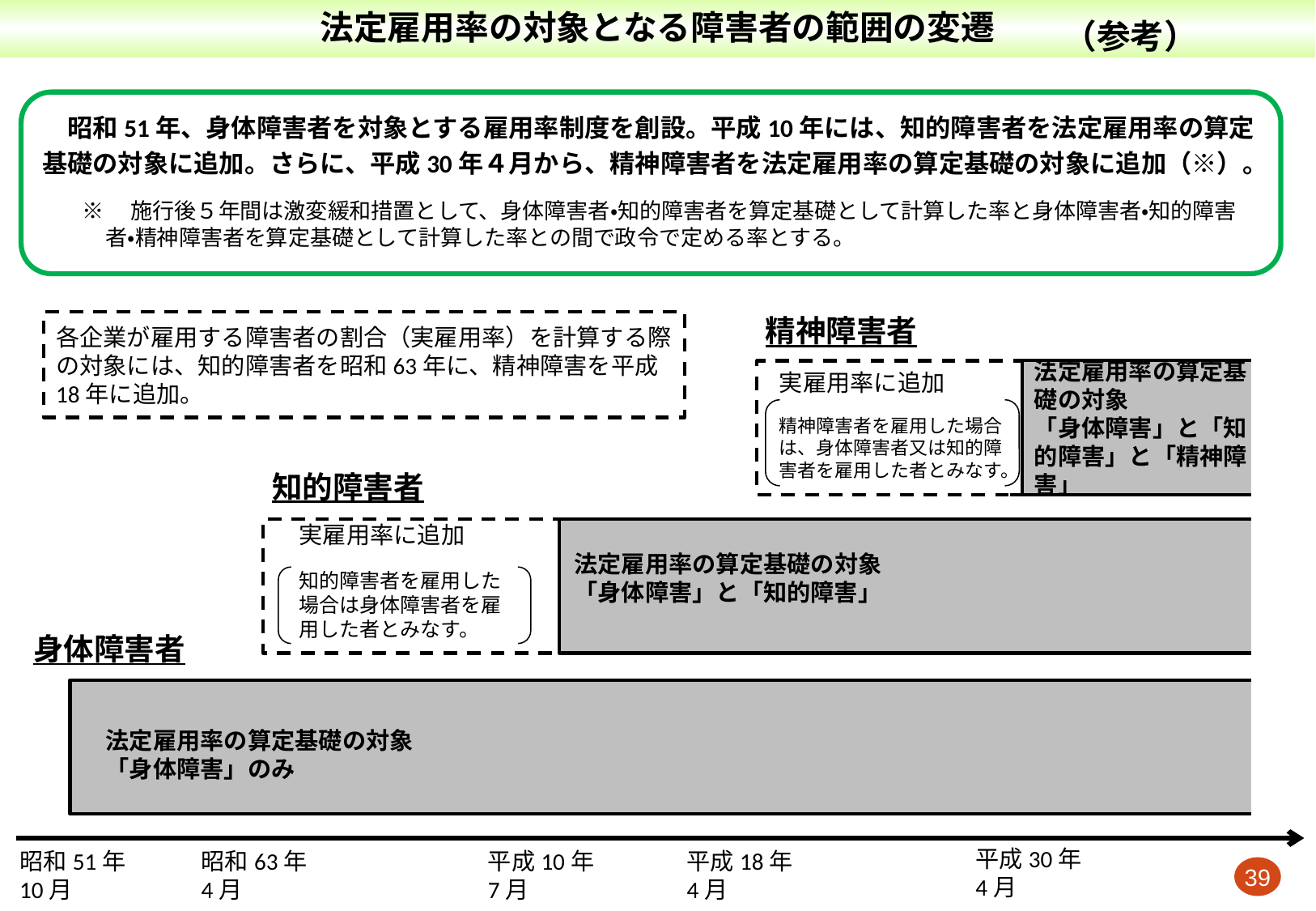

# 法定雇用率の対象となる障害者の範囲の変遷
（参考）
　昭和51年、身体障害者を対象とする雇用率制度を創設。平成10年には、知的障害者を法定雇用率の算定基礎の対象に追加。さらに、平成30年４月から、精神障害者を法定雇用率の算定基礎の対象に追加（※）。

※　施行後５年間は激変緩和措置として、身体障害者・知的障害者を算定基礎として計算した率と身体障害者・知的障害者・精神障害者を算定基礎として計算した率との間で政令で定める率とする。
精神障害者
各企業が雇用する障害者の割合（実雇用率）を計算する際の対象には、知的障害者を昭和63年に、精神障害を平成18年に追加。

法定雇用率の算定基礎の対象
「身体障害」と「知的障害」と「精神障害」

実雇用率に追加

精神障害者を雇用した場合は、身体障害者又は知的障害者を雇用した者とみなす。

知的障害者

実雇用率に追加

知的障害者を雇用した場合は身体障害者を雇用した者とみなす。

法定雇用率の算定基礎の対象
「身体障害」と「知的障害」

身体障害者

法定雇用率の算定基礎の対象
「身体障害」のみ
平成30年
4月
昭和51年
10月
昭和63年
4月
平成10年
7月
平成18年
4月
39